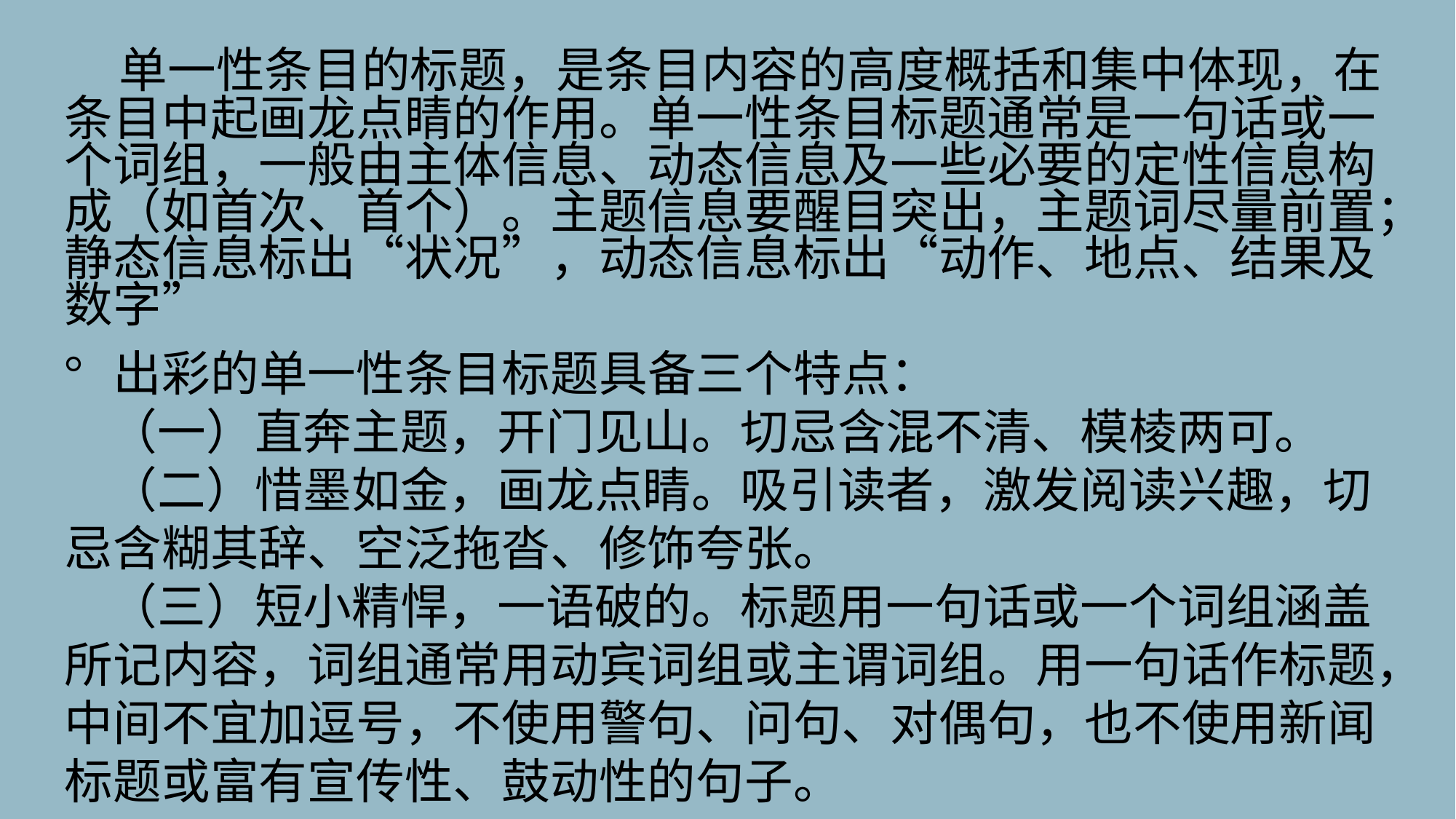

单一性条目的标题，是条目内容的高度概括和集中体现，在条目中起画龙点睛的作用。单一性条目标题通常是一句话或一个词组，一般由主体信息、动态信息及一些必要的定性信息构成（如首次、首个）。主题信息要醒目突出，主题词尽量前置；静态信息标出“状况”，动态信息标出“动作、地点、结果及数字”
。
    出彩的单一性条目标题具备三个特点：
   （一）直奔主题，开门见山。切忌含混不清、模棱两可。
   （二）惜墨如金，画龙点睛。吸引读者，激发阅读兴趣，切忌含糊其辞、空泛拖沓、修饰夸张。
   （三）短小精悍，一语破的。标题用一句话或一个词组涵盖所记内容，词组通常用动宾词组或主谓词组。用一句话作标题，中间不宜加逗号，不使用警句、问句、对偶句，也不使用新闻标题或富有宣传性、鼓动性的句子。